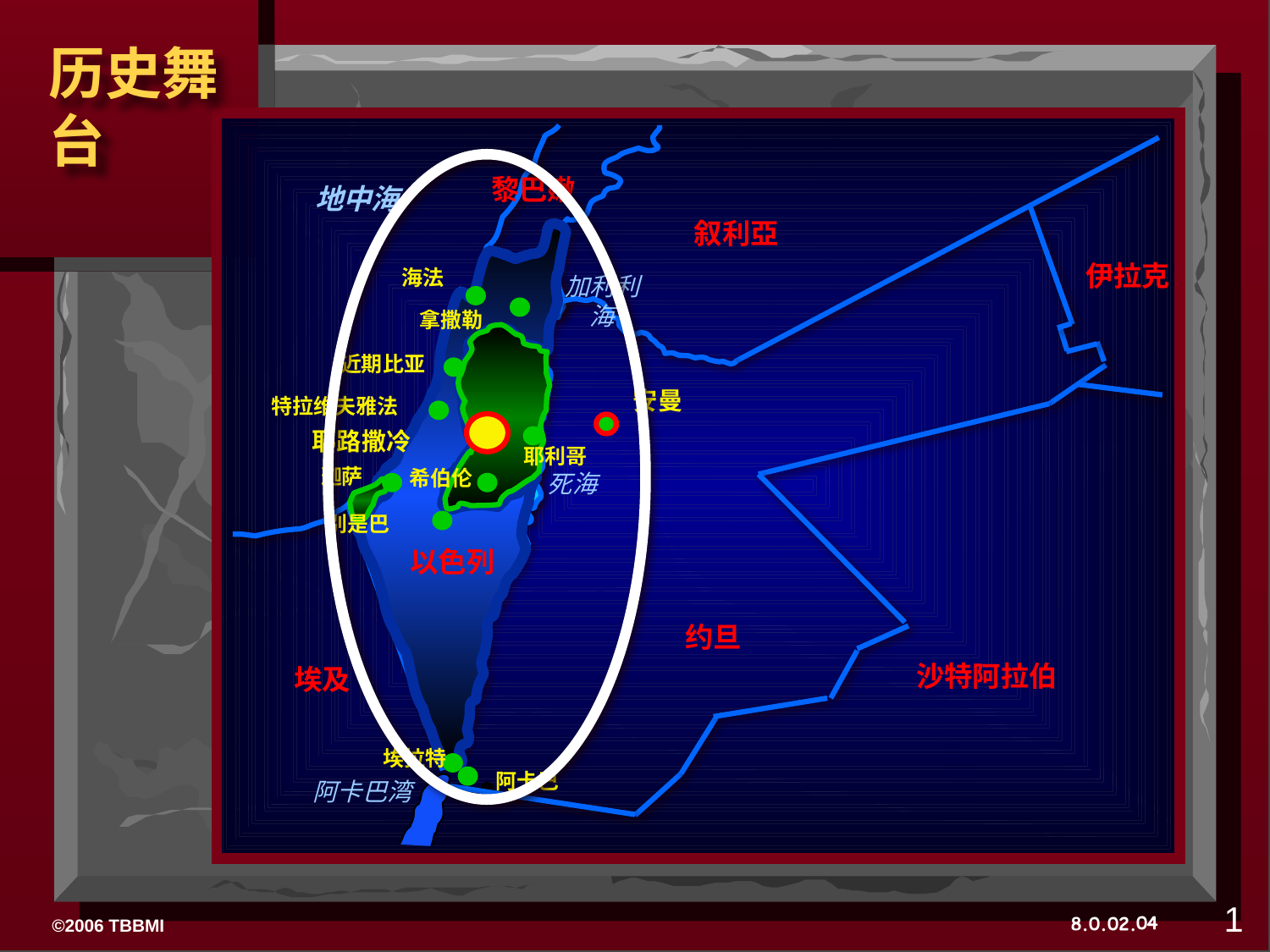

黎巴嫩
地中海

叙利亞

伊拉克
海法
加利利海

拿撒勒
近期比亚

特拉维夫雅法

耶路撒冷

迦萨
希伯伦
死海

别是巴

以色列
埃拉特

阿卡巴

耶利哥

安曼

约旦

沙特阿拉伯
埃及

阿卡巴湾

1
04